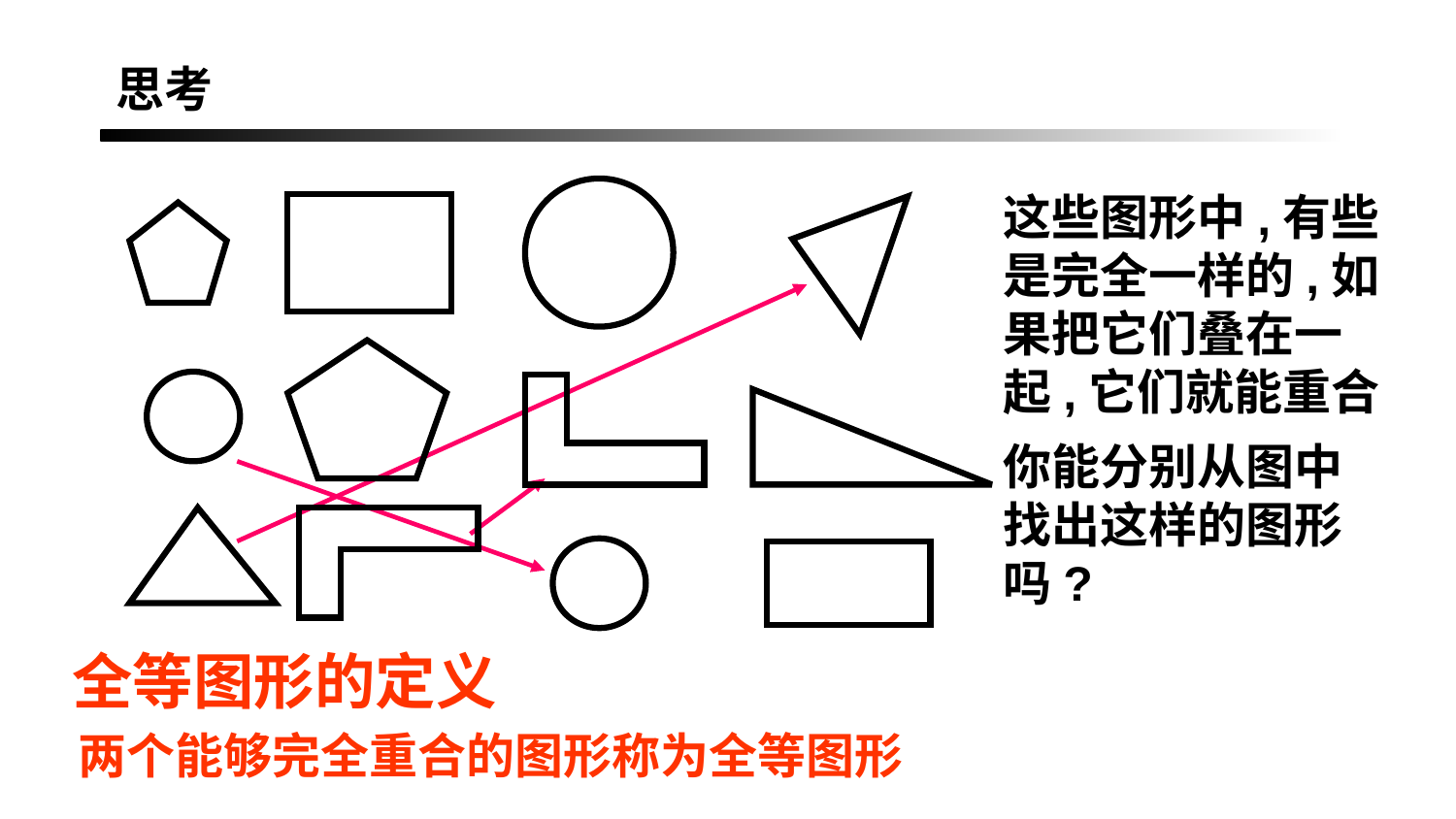

思考

这些图形中,有些是完全一样的,如果把它们叠在一起,它们就能重合

你能分别从图中找出这样的图形吗?

全等图形的定义
两个能够完全重合的图形称为全等图形